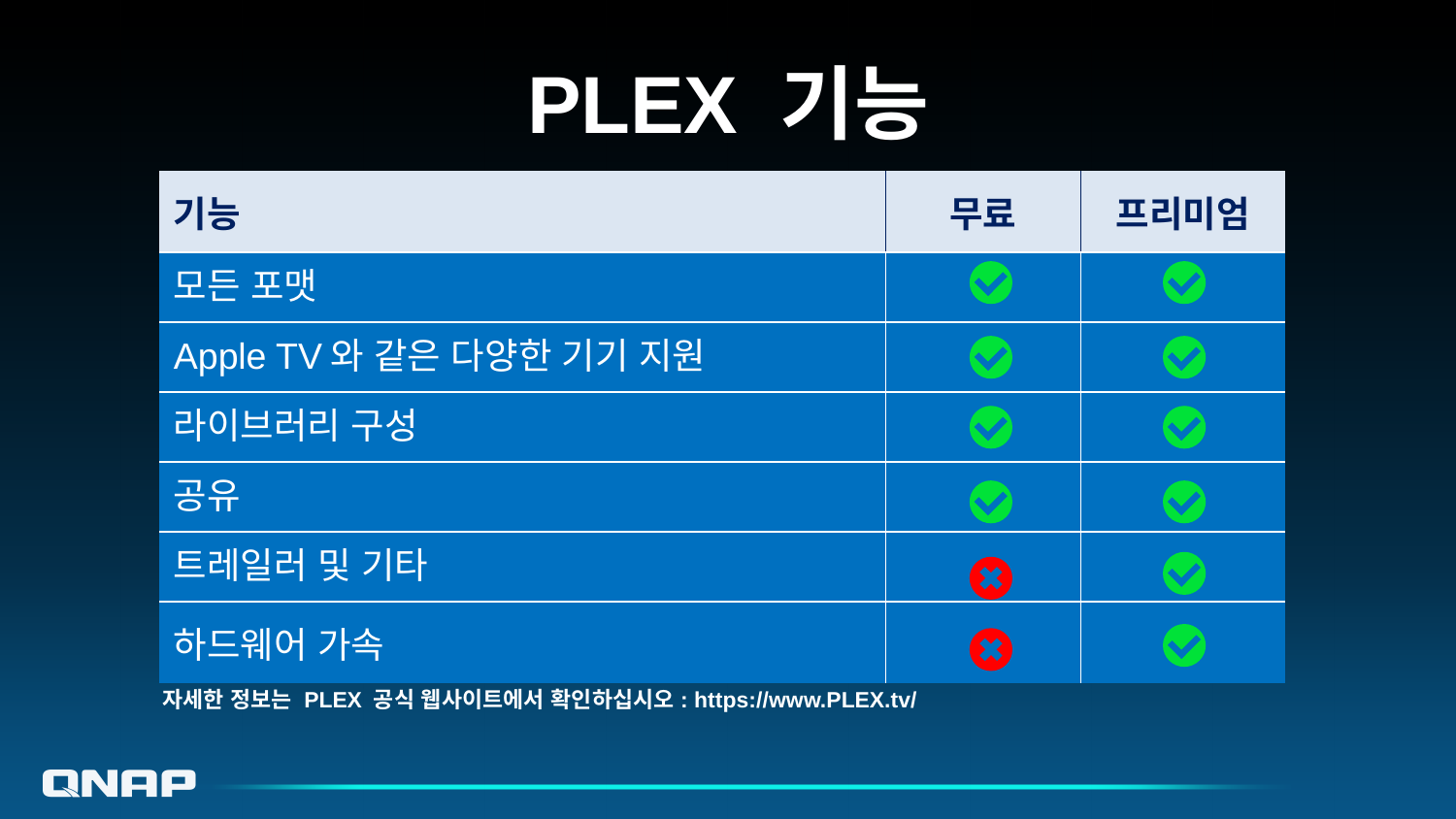

# PLEX 기능
| 기능 | 무료 | 프리미엄 |
| --- | --- | --- |
| 모든 포맷 |  |  |
| Apple TV와 같은 다양한 기기 지원 |  |  |
| 라이브러리 구성 |  |  |
| 공유 |  |  |
| 트레일러 및 기타 |  |  |
| 하드웨어 가속 |  |  |

자세한 정보는 PLEX 공식 웹사이트에서 확인하십시오: https://www.PLEX.tv/